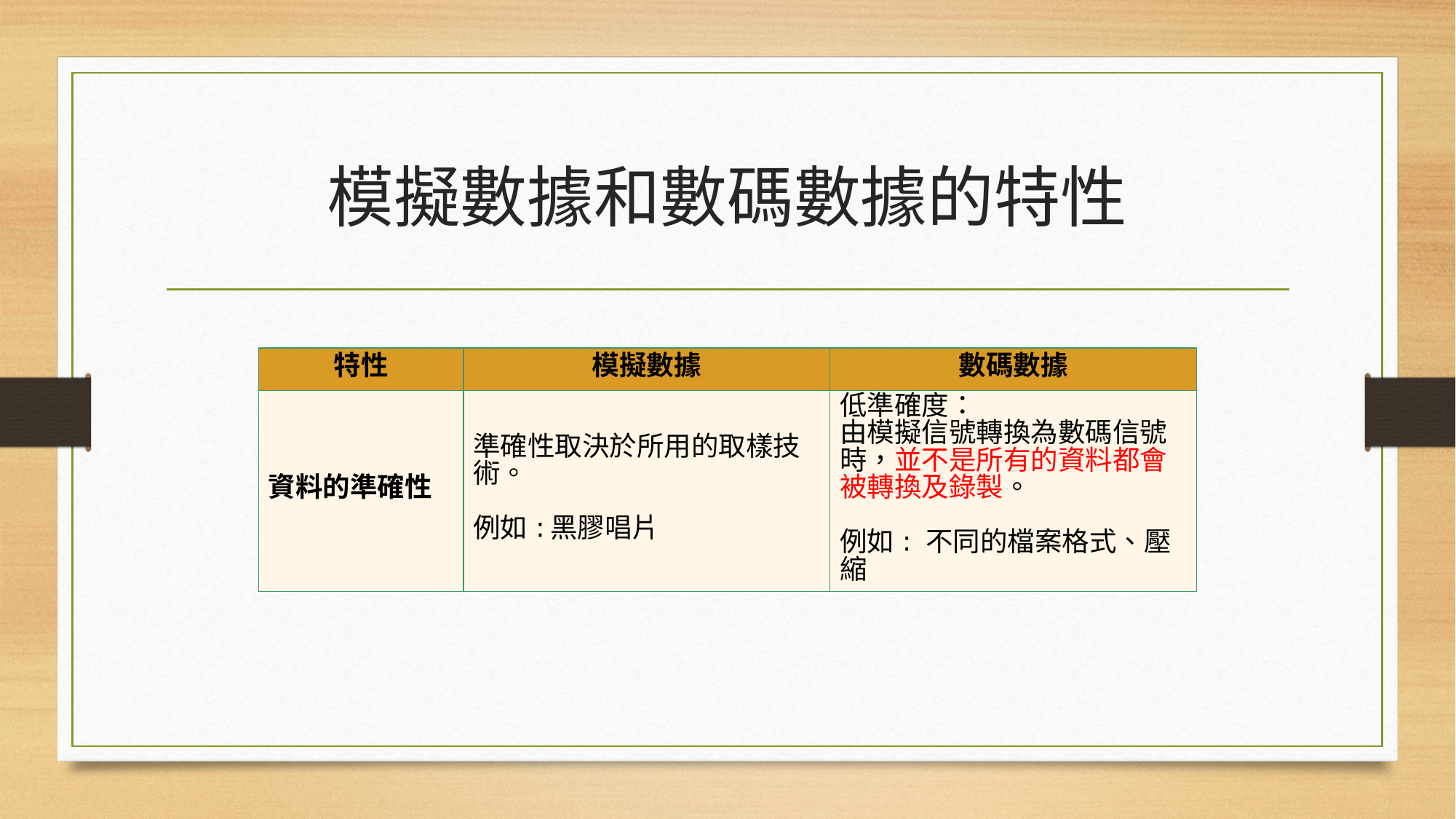

# 模擬數據和數碼數據的特性
| 特性 | 模擬數據 | 數碼數據 |
| --- | --- | --- |
| 資料的準確性 | 準確性取決於所用的取樣技術。 例如:黑膠唱片 | 低準確度： 由模擬信號轉換為數碼信號時，並不是所有的資料都會被轉換及錄製。 例如: 不同的檔案格式、壓縮 |